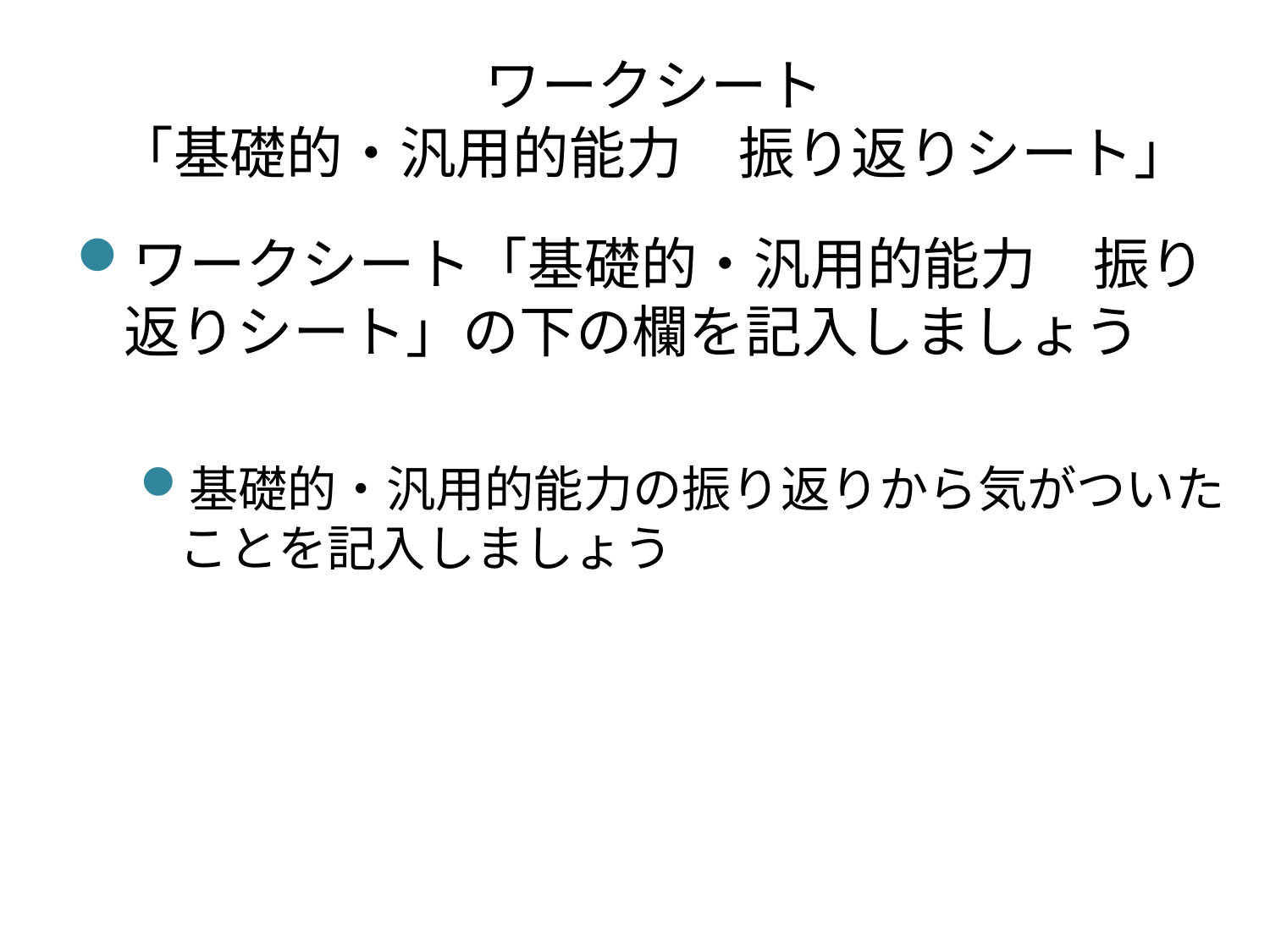

# ワークシート 「基礎的・汎用的能力　振り返りシート」
ワークシート「基礎的・汎用的能力　振り返りシート」の下の欄を記入しましょう

基礎的・汎用的能力の振り返りから気がついたことを記入しましょう